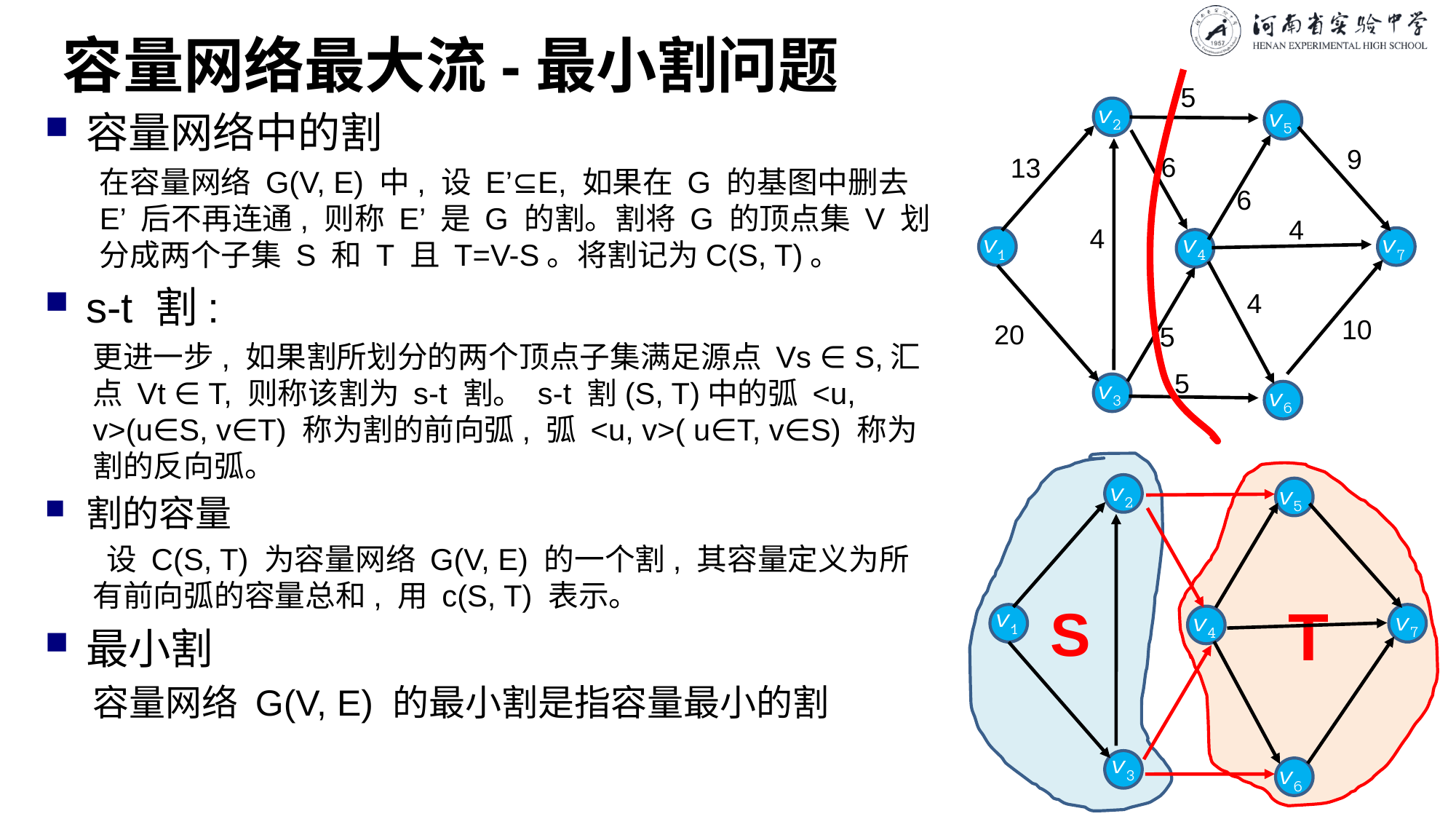

# 容量网络最大流-最小割问题

5
v2
v5

容量网络中的割
在容量网络 G(V, E) 中, 设 E’⊆E, 如果在 G 的基图中删去 E’ 后不再连通, 则称 E’ 是 G 的割。割将 G 的顶点集 V 划分成两个子集 S 和 T 且 T=V-S。将割记为C(S, T)。
s-t 割:
更进一步, 如果割所划分的两个顶点子集满足源点 Vs ∈ S,汇点 Vt ∈ T, 则称该割为 s-t 割。 s-t 割(S, T)中的弧 <u, v>(u∈S, v∈T) 称为割的前向弧, 弧 <u, v>( u∈T, v∈S) 称为割的反向弧。
割的容量
 设 C(S, T) 为容量网络 G(V, E) 的一个割, 其容量定义为所有前向弧的容量总和, 用 c(S, T) 表示。
最小割
容量网络 G(V, E) 的最小割是指容量最小的割

9
6
13
6
4
4
v1
v4
v7

4
10
20
5
5
v3

v6

S
T
v2
v5

v1
v7
v4

v3

v6